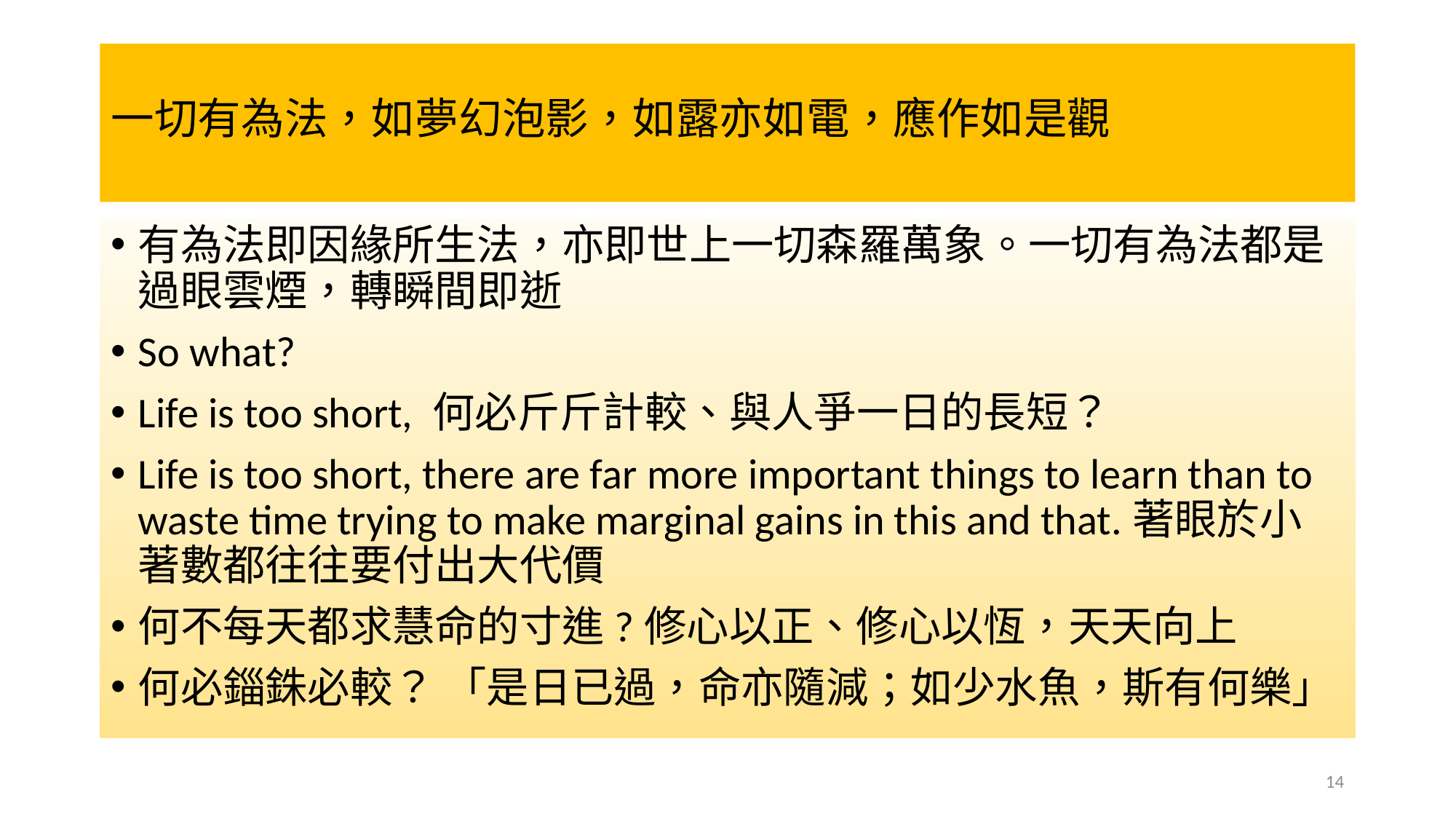

# 一切有為法，如夢幻泡影，如露亦如電，應作如是觀
有為法即因緣所生法，亦即世上一切森羅萬象。一切有為法都是過眼雲煙，轉瞬間即逝
So what?
Life is too short, 何必斤斤計較、與人爭一日的長短？
Life is too short, there are far more important things to learn than to waste time trying to make marginal gains in this and that.著眼於小著數都往往要付出大代價
何不每天都求慧命的寸進?修心以正、修心以恆，天天向上
何必錙銖必較？ 「是日已過，命亦隨減；如少水魚，斯有何樂」
14